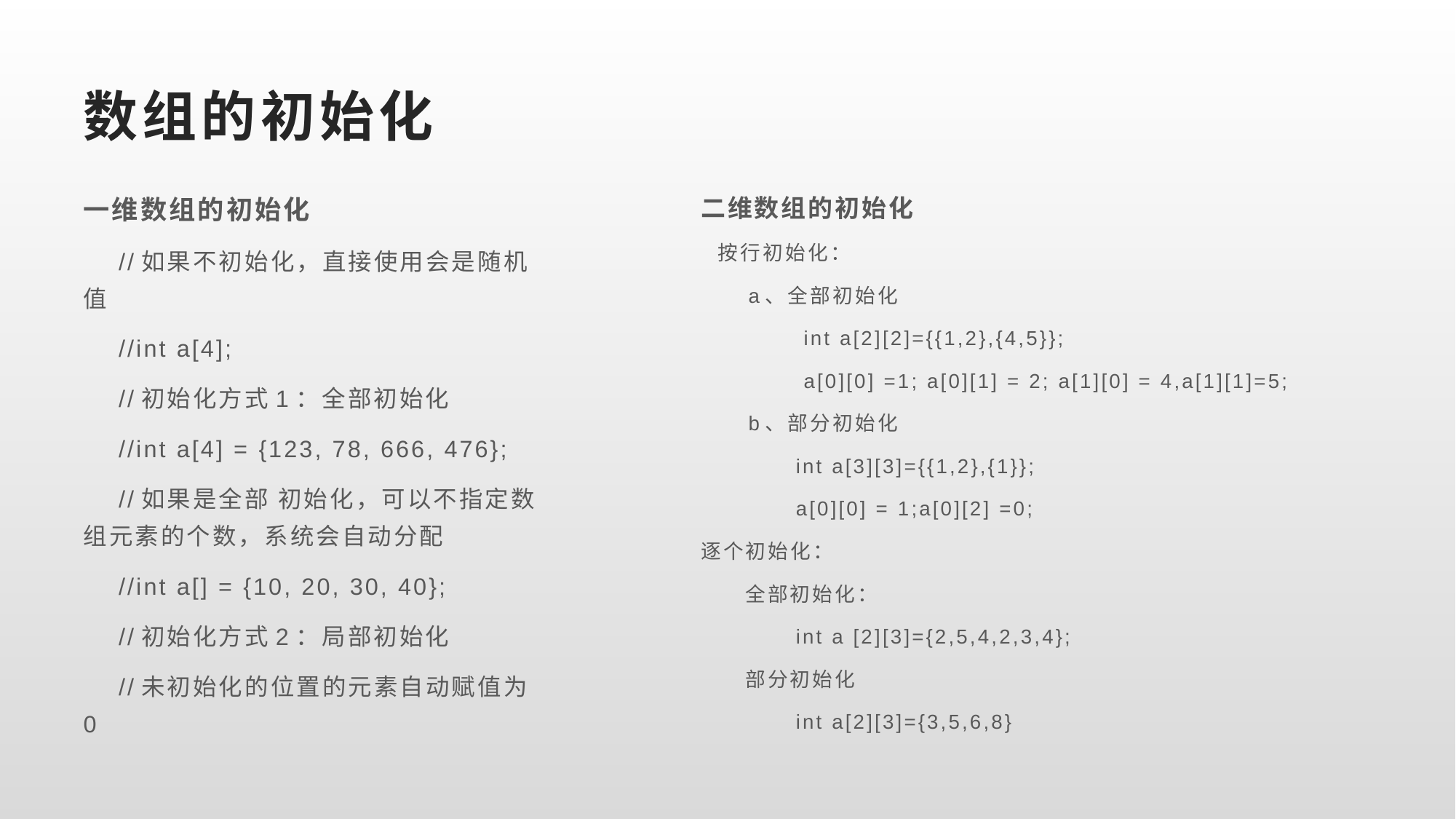

# 数组的初始化
一维数组的初始化
    //如果不初始化，直接使用会是随机值
    //int a[4];
    //初始化方式1：全部初始化
    //int a[4] = {123, 78, 666, 476};
    //如果是全部 初始化，可以不指定数组元素的个数，系统会自动分配
    //int a[] = {10, 20, 30, 40};
    //初始化方式2：局部初始化
    //未初始化的位置的元素自动赋值为0

二维数组的初始化
  按行初始化：
      a、全部初始化
             int a[2][2]={{1,2},{4,5}};
             a[0][0] =1; a[0][1] = 2; a[1][0] = 4,a[1][1]=5;
      b、部分初始化
            int a[3][3]={{1,2},{1}};
            a[0][0] = 1;a[0][2] =0;
逐个初始化：
      全部初始化：
            int a [2][3]={2,5,4,2,3,4};
      部分初始化
            int a[2][3]={3,5,6,8}